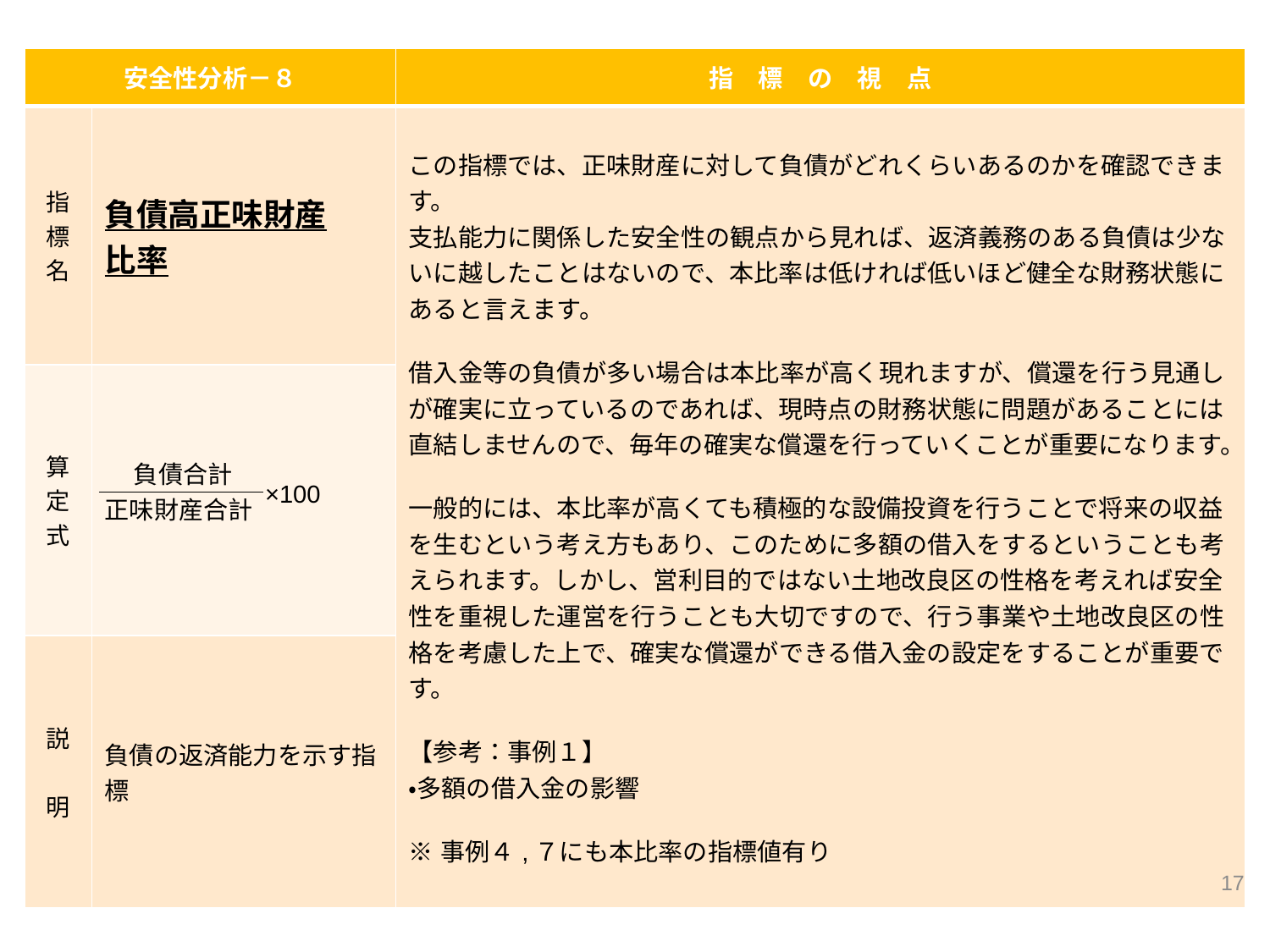

| 安全性分析－８ |  | 指　標　の　視　点 |
| --- | --- | --- |
| 指標名 | 負債高正味財産 比率 | この指標では、正味財産に対して負債がどれくらいあるのかを確認できます。 支払能力に関係した安全性の観点から見れば、返済義務のある負債は少ないに越したことはないので、本比率は低ければ低いほど健全な財務状態にあると言えます。 借入金等の負債が多い場合は本比率が高く現れますが、償還を行う見通しが確実に立っているのであれば、現時点の財務状態に問題があることには直結しませんので、毎年の確実な償還を行っていくことが重要になります。 一般的には、本比率が高くても積極的な設備投資を行うことで将来の収益を生むという考え方もあり、このために多額の借入をするということも考えられます。しかし、営利目的ではない土地改良区の性格を考えれば安全性を重視した運営を行うことも大切ですので、行う事業や土地改良区の性格を考慮した上で、確実な償還ができる借入金の設定をすることが重要です。 【参考：事例１】 ・多額の借入金の影響 ※事例４,７にも本比率の指標値有り |
| 算定式 | 負債合計 ×100 正味財産合計 |  |
| 説　明 | 負債の返済能力を示す指標 |  |
17